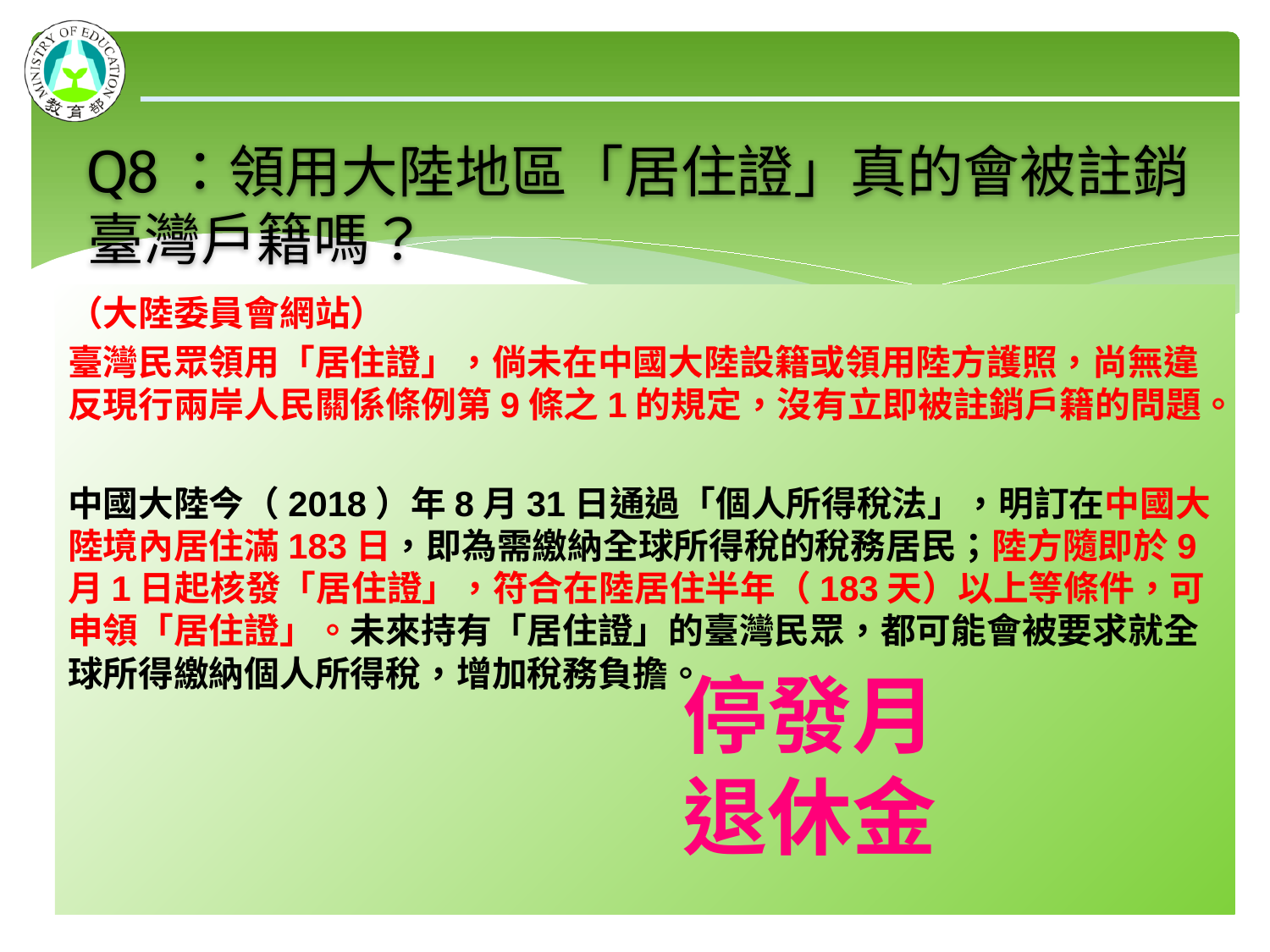

# Q8：領用大陸地區「居住證」真的會被註銷臺灣戶籍嗎？
（大陸委員會網站）
臺灣民眾領用「居住證」，倘未在中國大陸設籍或領用陸方護照，尚無違反現行兩岸人民關係條例第9條之1的規定，沒有立即被註銷戶籍的問題。

中國大陸今（2018）年8月31日通過「個人所得稅法」，明訂在中國大陸境內居住滿183日，即為需繳納全球所得稅的稅務居民；陸方隨即於9月1日起核發「居住證」，符合在陸居住半年（183天）以上等條件，可申領「居住證」。未來持有「居住證」的臺灣民眾，都可能會被要求就全球所得繳納個人所得稅，增加稅務負擔。
停發月退休金